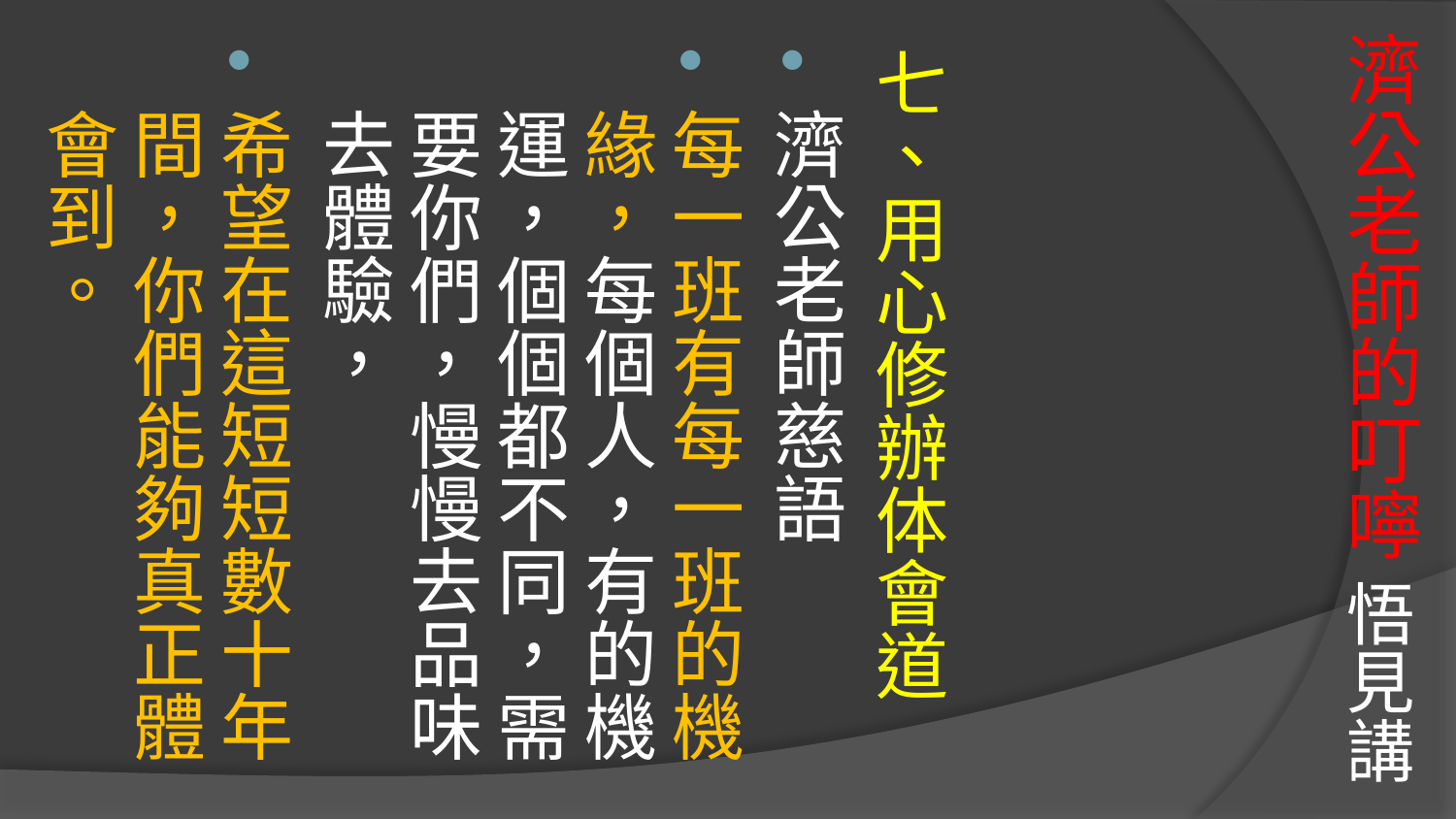

# 濟公老師的叮嚀 悟見講
七、用心修辦体會道
濟公老師慈語
每一班有每一班的機緣，每個人，有的機運，個個都不同，需要你們，慢慢去品味去體驗，
希望在這短短數十年間，你們能夠真正體會到。